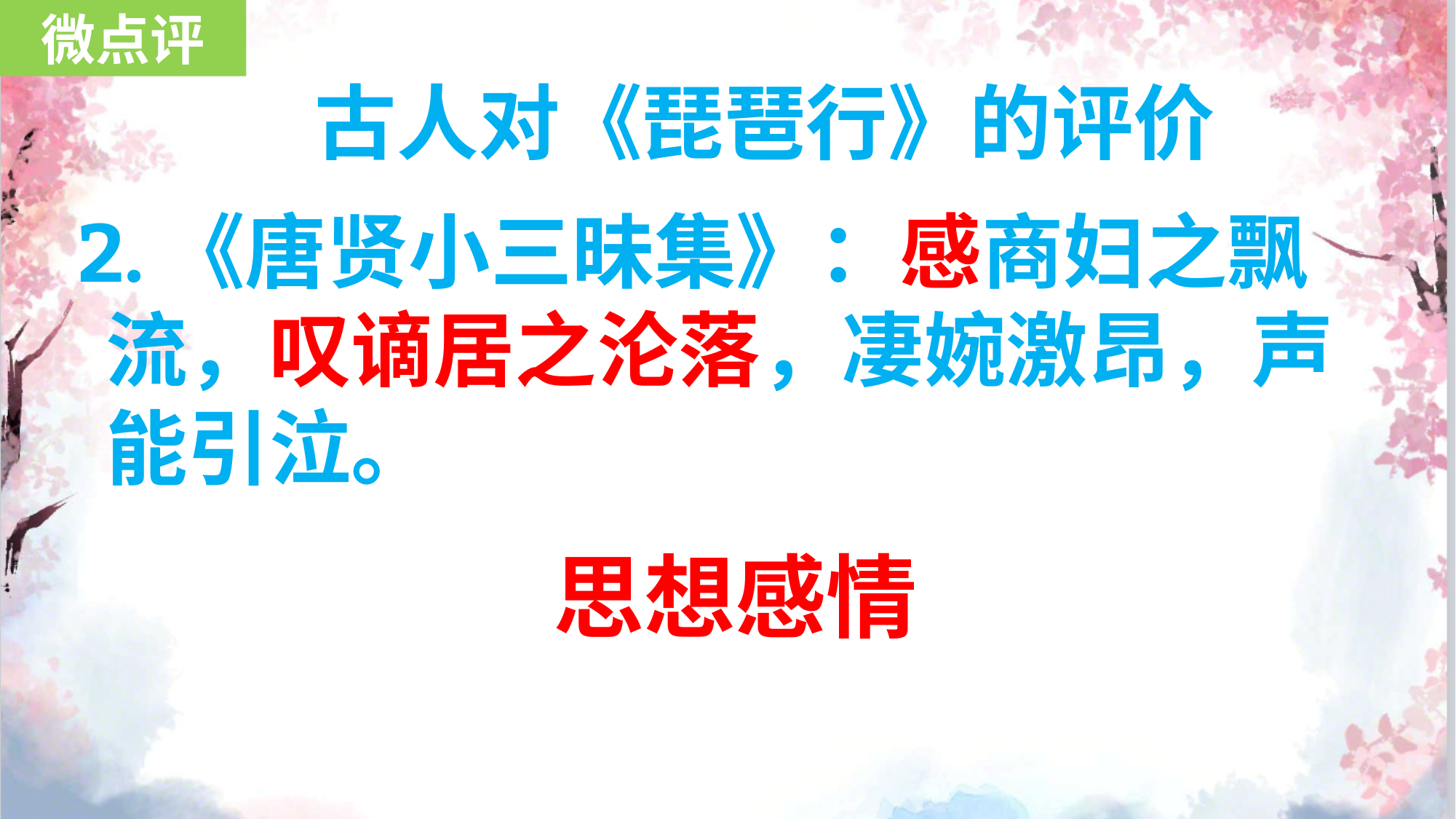

微点评
古人对《琵琶行》的评价
2.《唐贤小三昧集》：感商妇之飘流，叹谪居之沦落，凄婉激昂，声能引泣。

思想感情